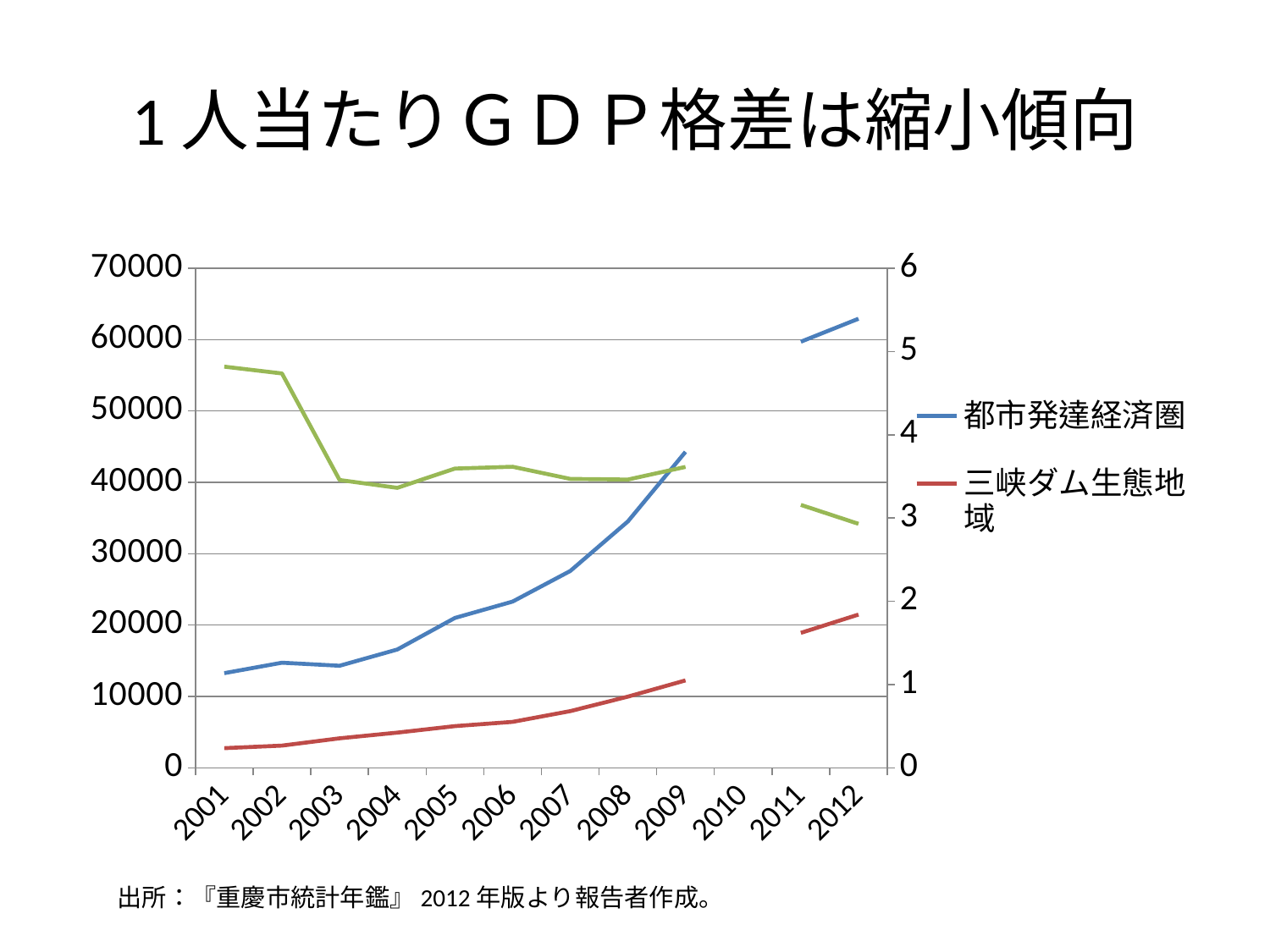

# 1人当たりＧＤＰ格差は縮小傾向

### Chart

| Category | 都市発達経済圏 | 三峡ダム生態地域 | 都市発達経済圏/三峡ダム生態地域 |
|---|---|---|---|
| 2001 | 13267.555555555555 | 2753.294117647059 | 4.818793412050686 |
| 2002 | 14727.333333333334 | 3109.0588235294117 | 4.736910482965654 |
| 2003 | 14299.888888888889 | 4135.941176470588 | 3.4574691173658616 |
| 2004 | 16578.333333333332 | 4929.705882352941 | 3.362945727184137 |
| 2005 | 21000.0 | 5841.64705882353 | 3.5948765456962177 |
| 2006 | 23289.0 | 6439.64705882353 | 3.6165025485503404 |
| 2007 | 27577.88888888889 | 7946.117647058823 | 3.470611701690142 |
| 2008 | 34531.666666666664 | 9973.176470588236 | 3.4624541908491793 |
| 2009 | 44280.77777777778 | 12250.64705882353 | 3.614566444136071 |
| 2010 | None | None | None |
| 2011 | 59707.444444444445 | 18905.764705882353 | 3.1581607712417488 |
| 2012 | 62930.333333333336 | 21469.764705882353 | 2.931114252784125 |
出所：『重慶市統計年鑑』2012年版より報告者作成。